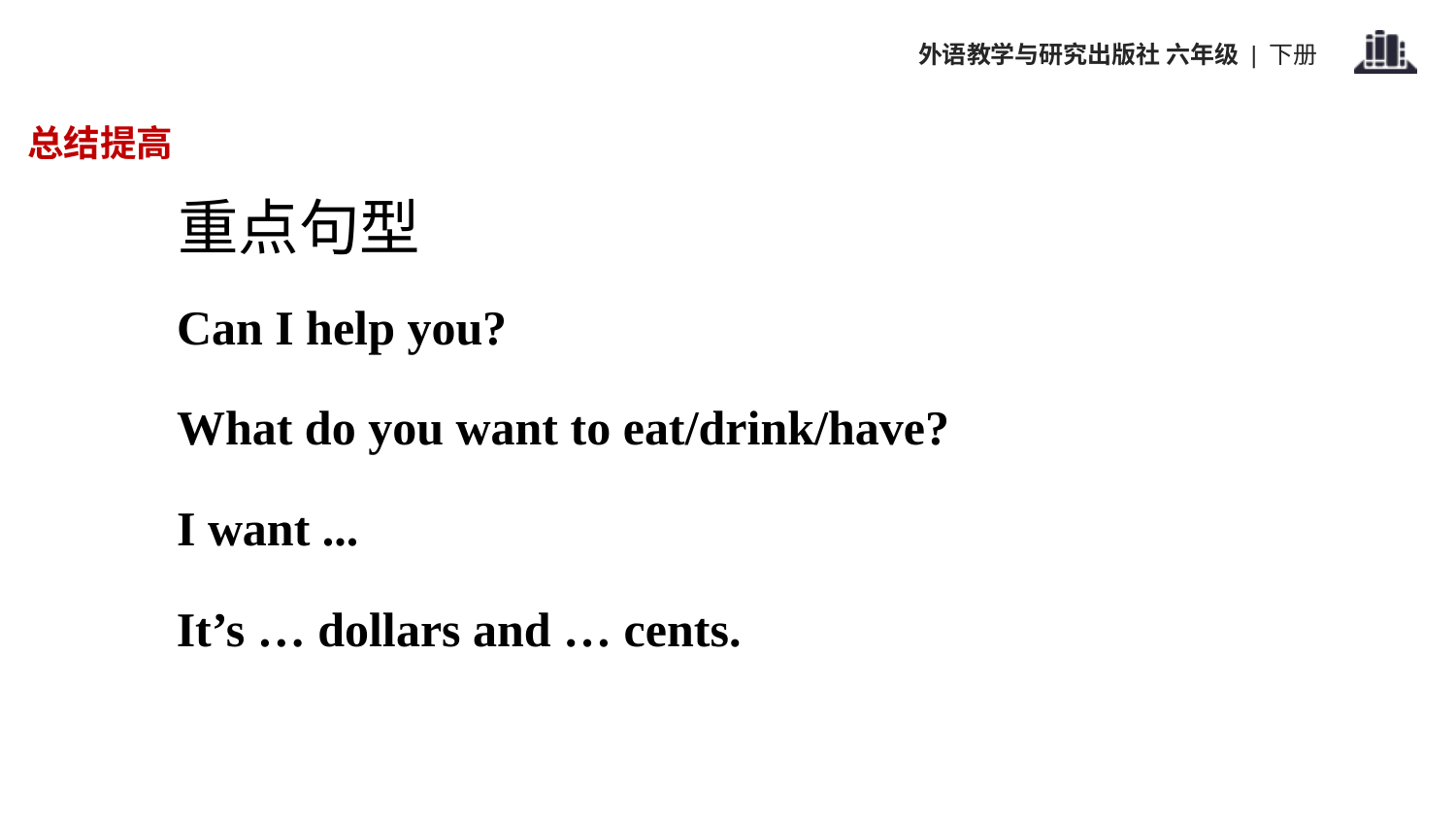

总结提高
重点句型
Can I help you?
What do you want to eat/drink/have?
I want ...
It’s … dollars and … cents.